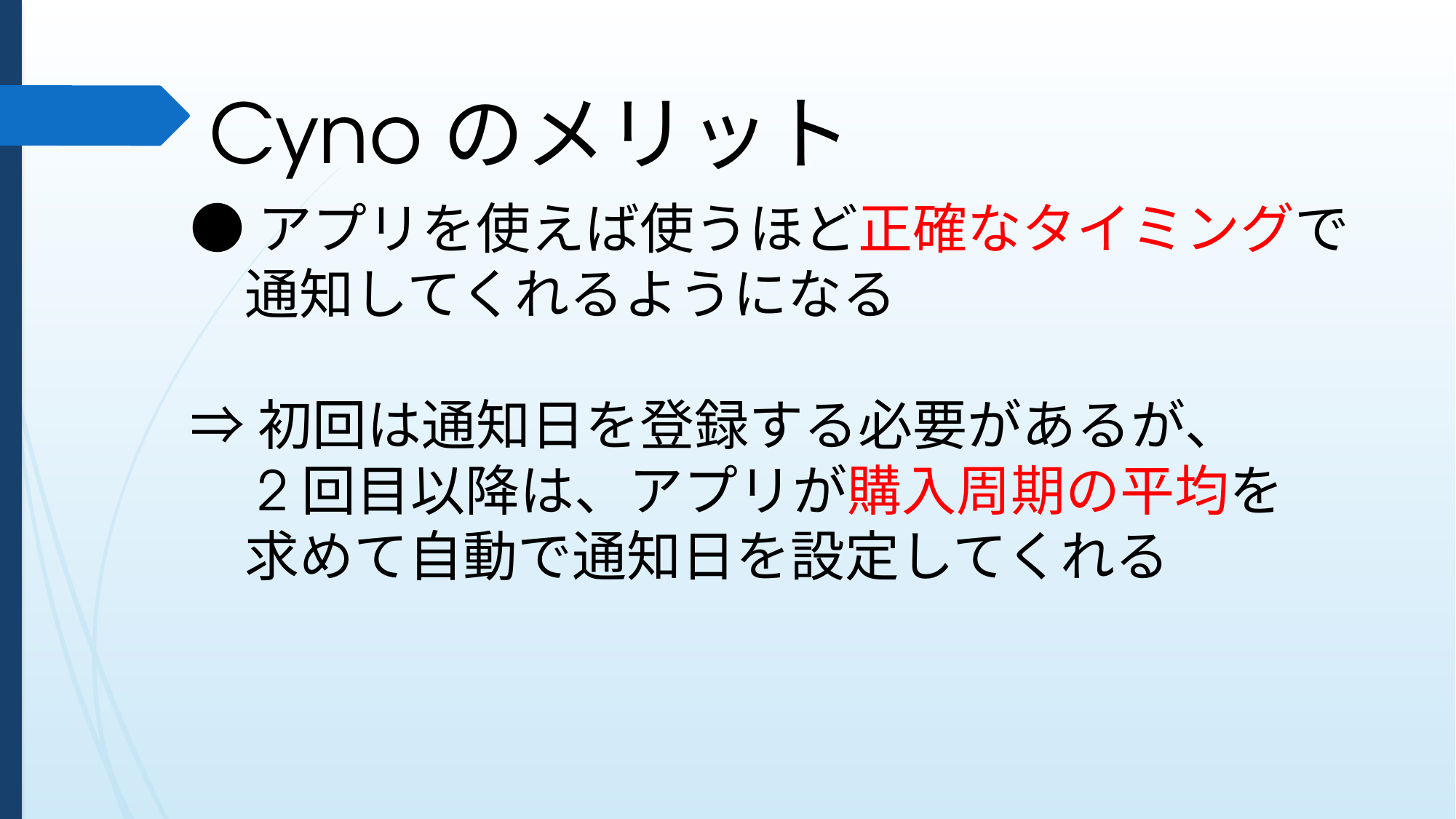

Cynoのメリット
●アプリを使えば使うほど正確なタイミングで
　通知してくれるようになる

⇒初回は通知日を登録する必要があるが、
　2回目以降は、アプリが購入周期の平均を
　求めて自動で通知日を設定してくれる